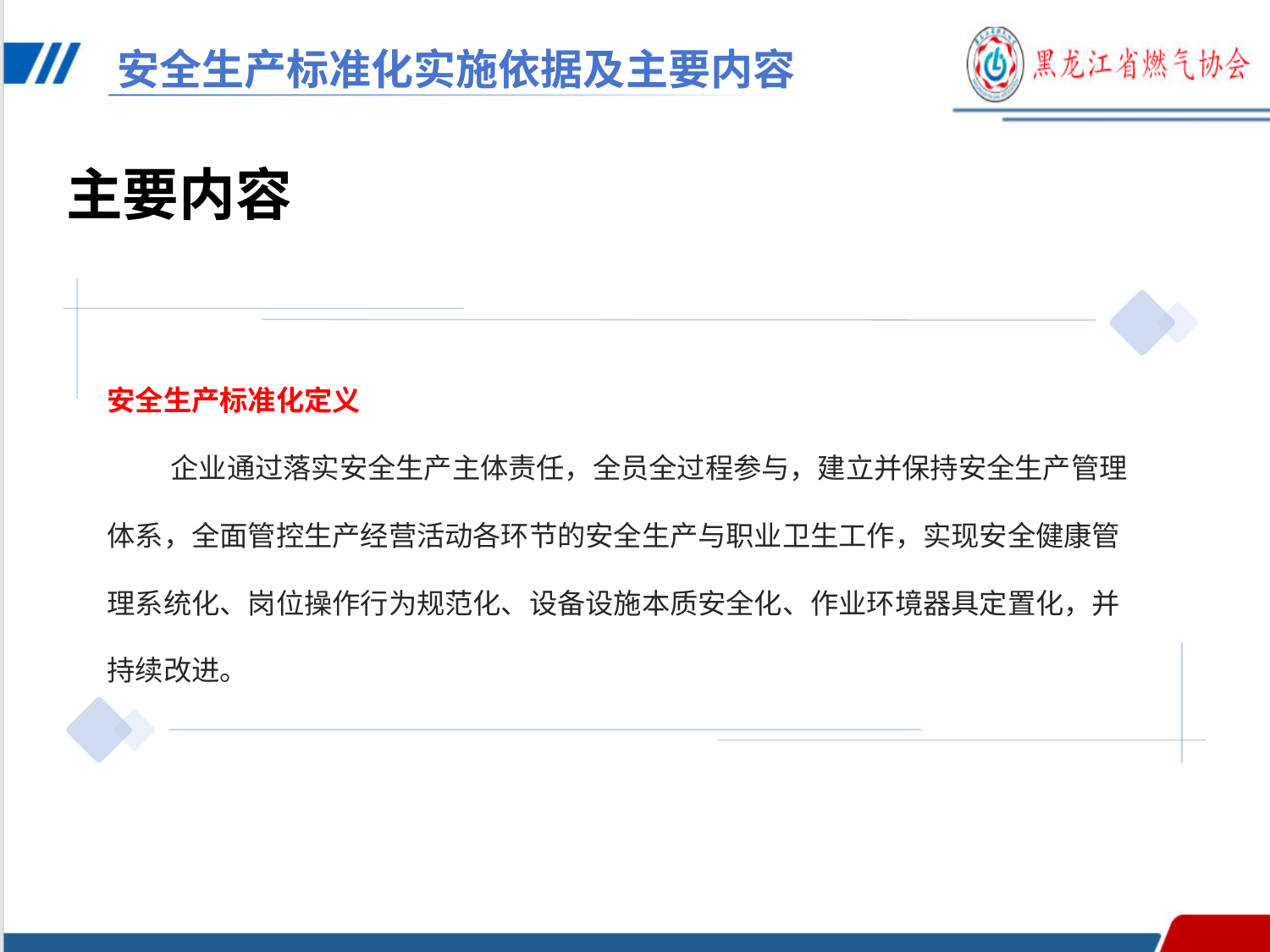

安全生产标准化实施依据及主要内容
# 主要内容

安全生产标准化定义
企业通过落实安全生产主体责任，全员全过程参与，建立并保持安全生产管理体系，全面管控生产经营活动各环节的安全生产与职业卫生工作，实现安全健康管理系统化、岗位操作行为规范化、设备设施本质安全化、作业环境器具定置化，并持续改进。